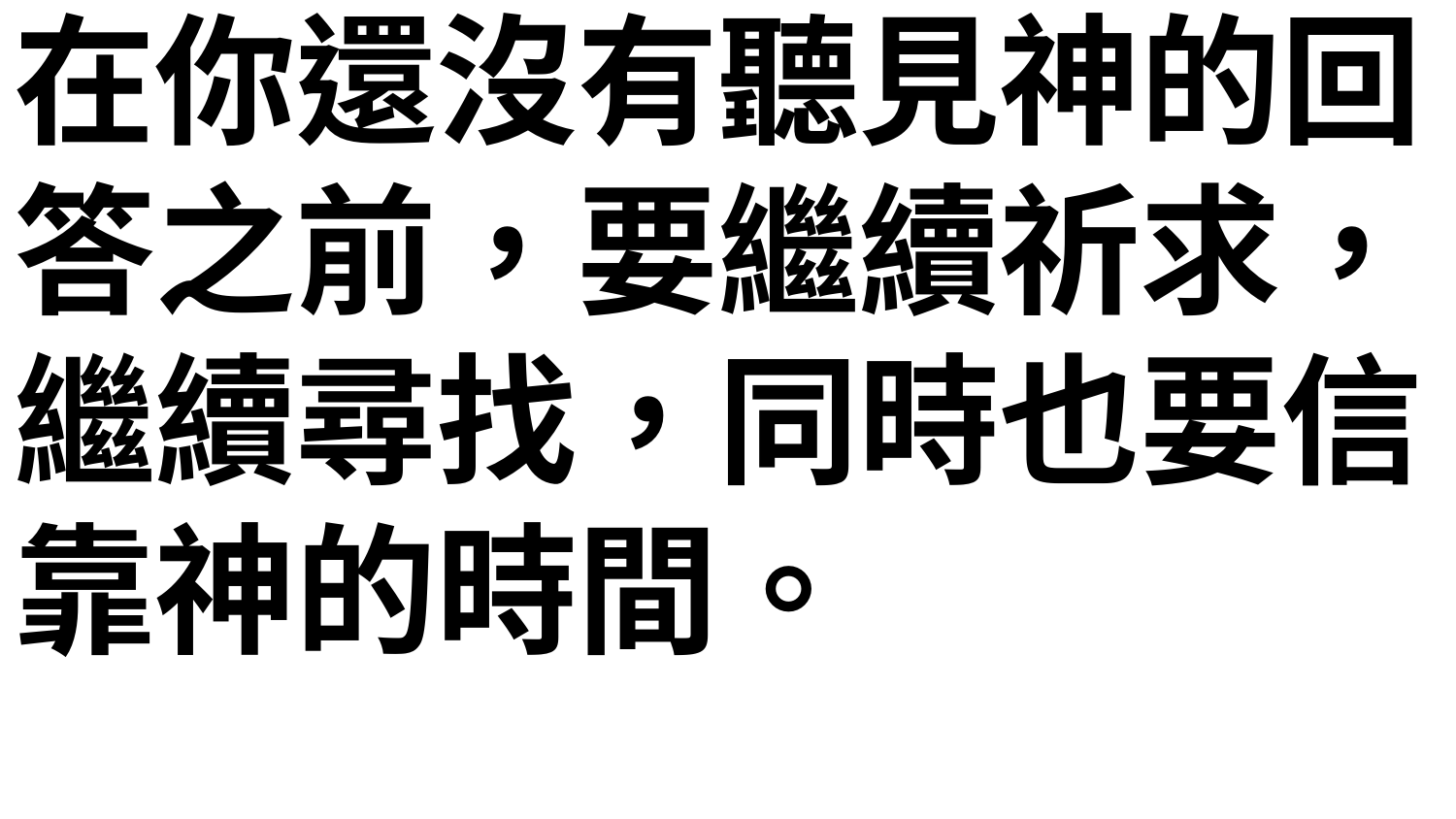

在你還沒有聽見神的回答之前，要繼續祈求，
繼續尋找，同時也要信靠神的時間。